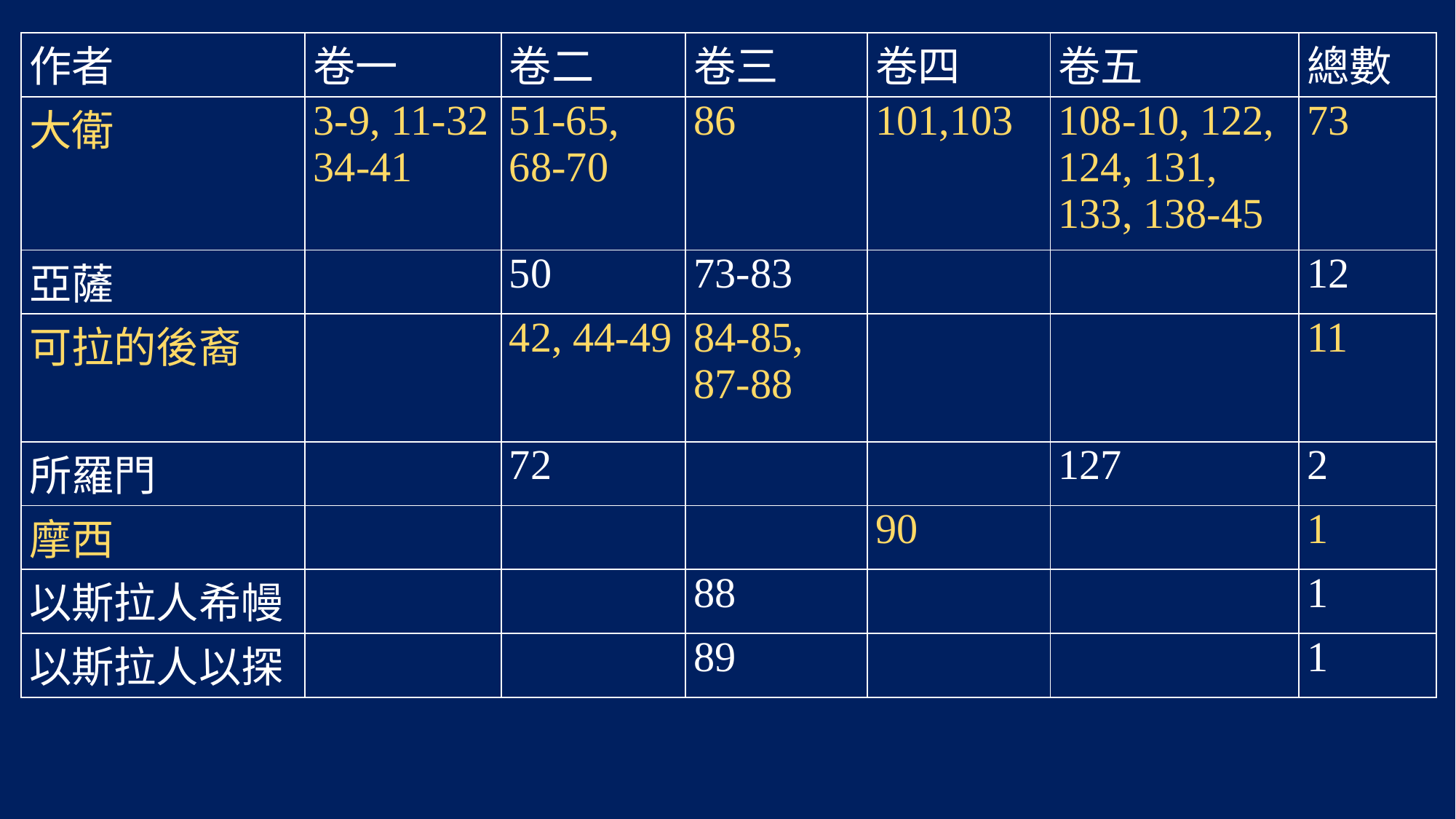

| 作者 | 卷一 | 卷二 | 卷三 | 卷四 | 卷五 | 總數 |
| --- | --- | --- | --- | --- | --- | --- |
| 大衛 | 3-9, 11-32 34-41 | 51-65, 68-70 | 86 | 101,103 | 108-10, 122, 124, 131, 133, 138-45 | 73 |
| 亞薩 |  | 50 | 73-83 |  |  | 12 |
| 可拉的後裔 |  | 42, 44-49 | 84-85, 87-88 |  |  | 11 |
| 所羅門 |  | 72 |  |  | 127 | 2 |
| 摩西 |  |  |  | 90 |  | 1 |
| 以斯拉人希幔 |  |  | 88 |  |  | 1 |
| 以斯拉人以探 |  |  | 89 |  |  | 1 |